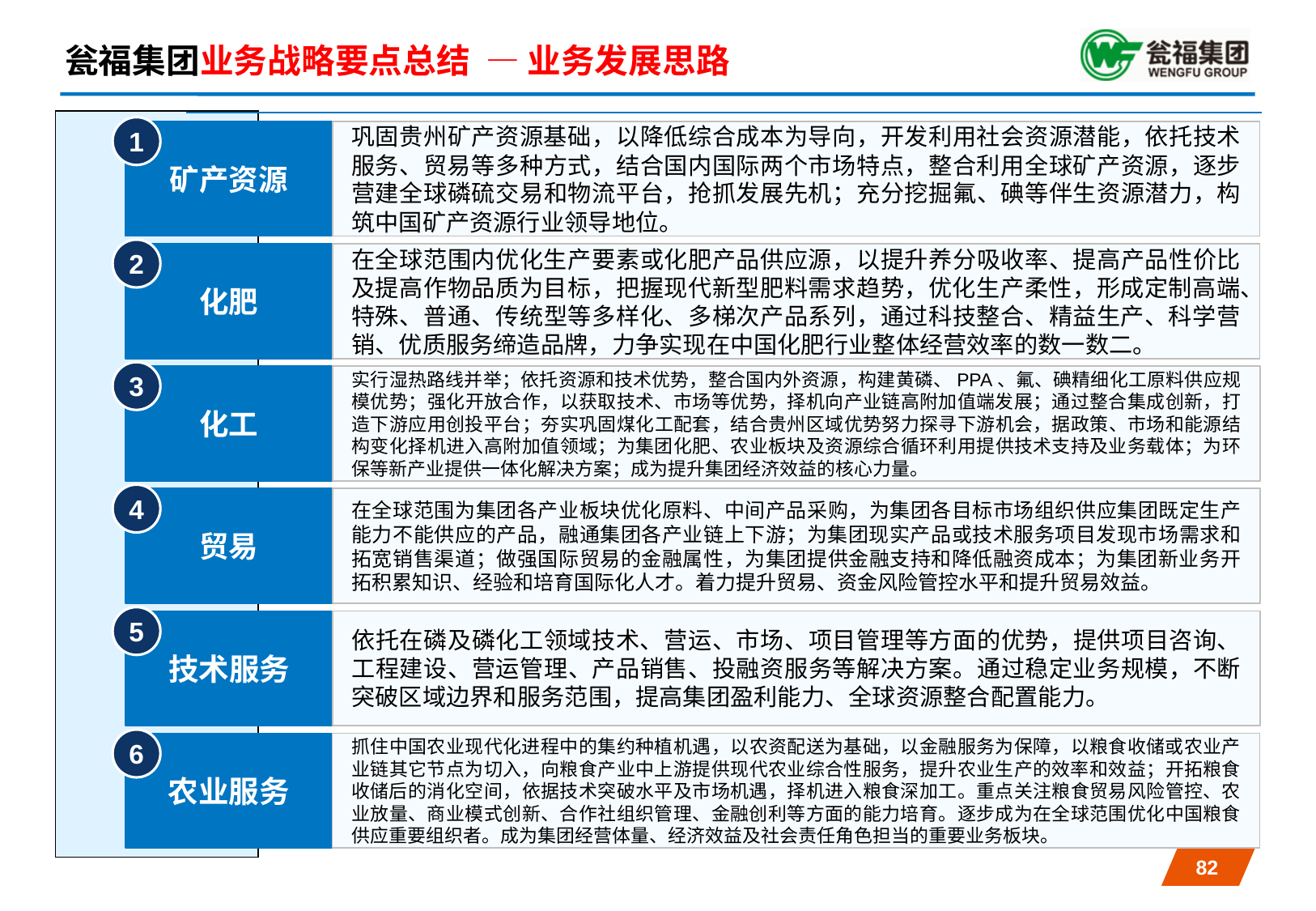

瓮福集团业务战略要点总结  — 业务发展思路

1
矿产资源
巩固贵州矿产资源基础，以降低综合成本为导向，开发利用社会资源潜能，依托技术服务、贸易等多种方式，结合国内国际两个市场特点，整合利用全球矿产资源，逐步营建全球磷硫交易和物流平台，抢抓发展先机；充分挖掘氟、碘等伴生资源潜力，构筑中国矿产资源行业领导地位。
2
化肥
在全球范围内优化生产要素或化肥产品供应源，以提升养分吸收率、提高产品性价比及提高作物品质为目标，把握现代新型肥料需求趋势，优化生产柔性，形成定制高端、特殊、普通、传统型等多样化、多梯次产品系列，通过科技整合、精益生产、科学营销、优质服务缔造品牌，力争实现在中国化肥行业整体经营效率的数一数二。
3
化工
实行湿热路线并举；依托资源和技术优势，整合国内外资源，构建黄磷、PPA、氟、碘精细化工原料供应规模优势；强化开放合作，以获取技术、市场等优势，择机向产业链高附加值端发展；通过整合集成创新，打造下游应用创投平台；夯实巩固煤化工配套，结合贵州区域优势努力探寻下游机会，据政策、市场和能源结构变化择机进入高附加值领域；为集团化肥、农业板块及资源综合循环利用提供技术支持及业务载体；为环保等新产业提供一体化解决方案；成为提升集团经济效益的核心力量。
4
贸易
在全球范围为集团各产业板块优化原料、中间产品采购，为集团各目标市场组织供应集团既定生产能力不能供应的产品，融通集团各产业链上下游；为集团现实产品或技术服务项目发现市场需求和拓宽销售渠道；做强国际贸易的金融属性，为集团提供金融支持和降低融资成本；为集团新业务开拓积累知识、经验和培育国际化人才。着力提升贸易、资金风险管控水平和提升贸易效益。
5
技术服务
依托在磷及磷化工领域技术、营运、市场、项目管理等方面的优势，提供项目咨询、工程建设、营运管理、产品销售、投融资服务等解决方案。通过稳定业务规模，不断突破区域边界和服务范围，提高集团盈利能力、全球资源整合配置能力。
6
农业服务
抓住中国农业现代化进程中的集约种植机遇，以农资配送为基础，以金融服务为保障，以粮食收储或农业产业链其它节点为切入，向粮食产业中上游提供现代农业综合性服务，提升农业生产的效率和效益；开拓粮食收储后的消化空间，依据技术突破水平及市场机遇，择机进入粮食深加工。重点关注粮食贸易风险管控、农业放量、商业模式创新、合作社组织管理、金融创利等方面的能力培育。逐步成为在全球范围优化中国粮食供应重要组织者。成为集团经营体量、经济效益及社会责任角色担当的重要业务板块。